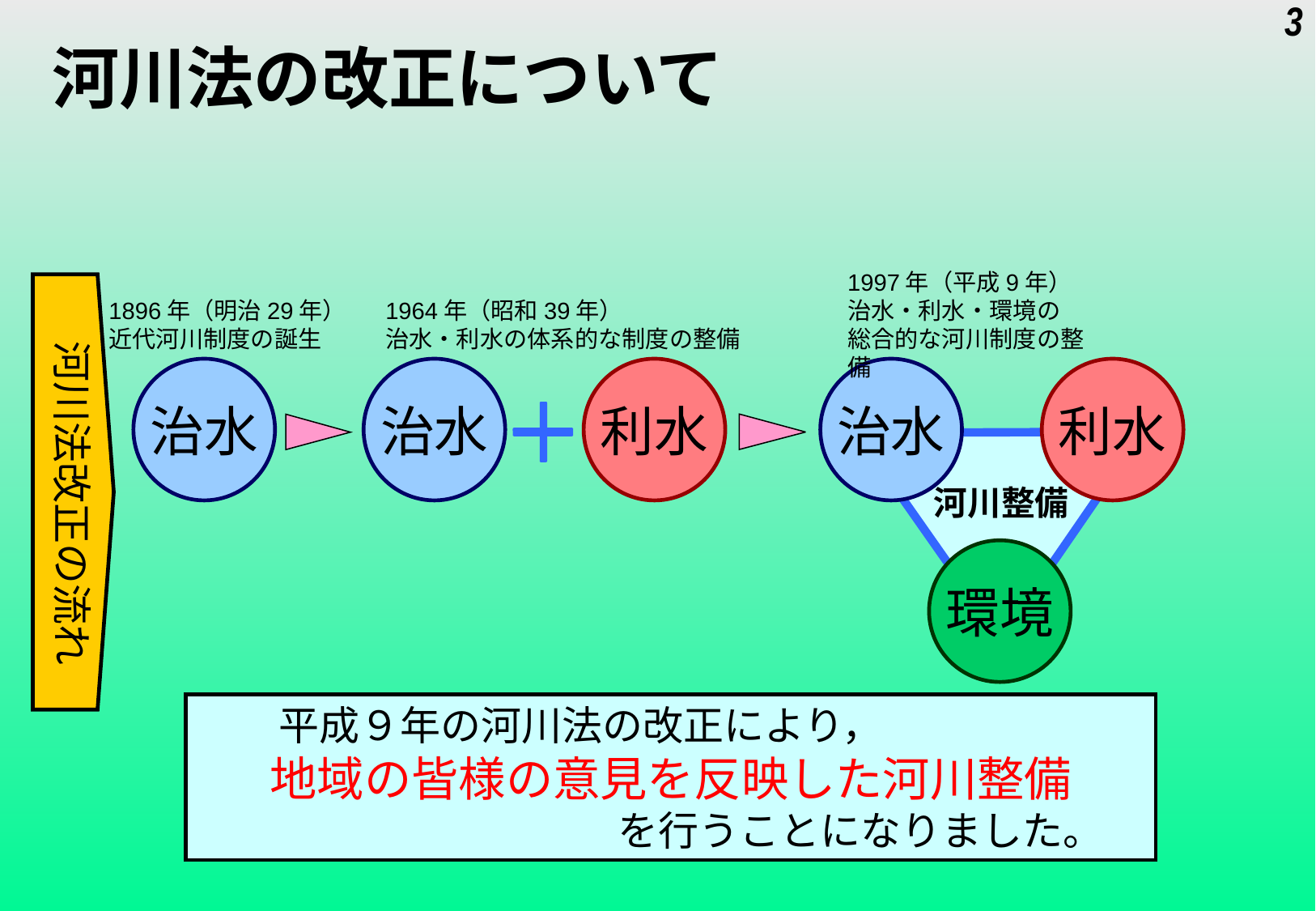

河川法の改正について
3
河川法改正の流れ
1997年（平成9年）
治水・利水・環境の
総合的な河川制度の整備
治水
利水

河川整備
環境

1896年（明治29年）
近代河川制度の誕生
1964年（昭和39年）
治水・利水の体系的な制度の整備
治水
治水
利水

　　平成９年の河川法の改正により，
地域の皆様の意見を反映した河川整備
　　を行うことになりました。